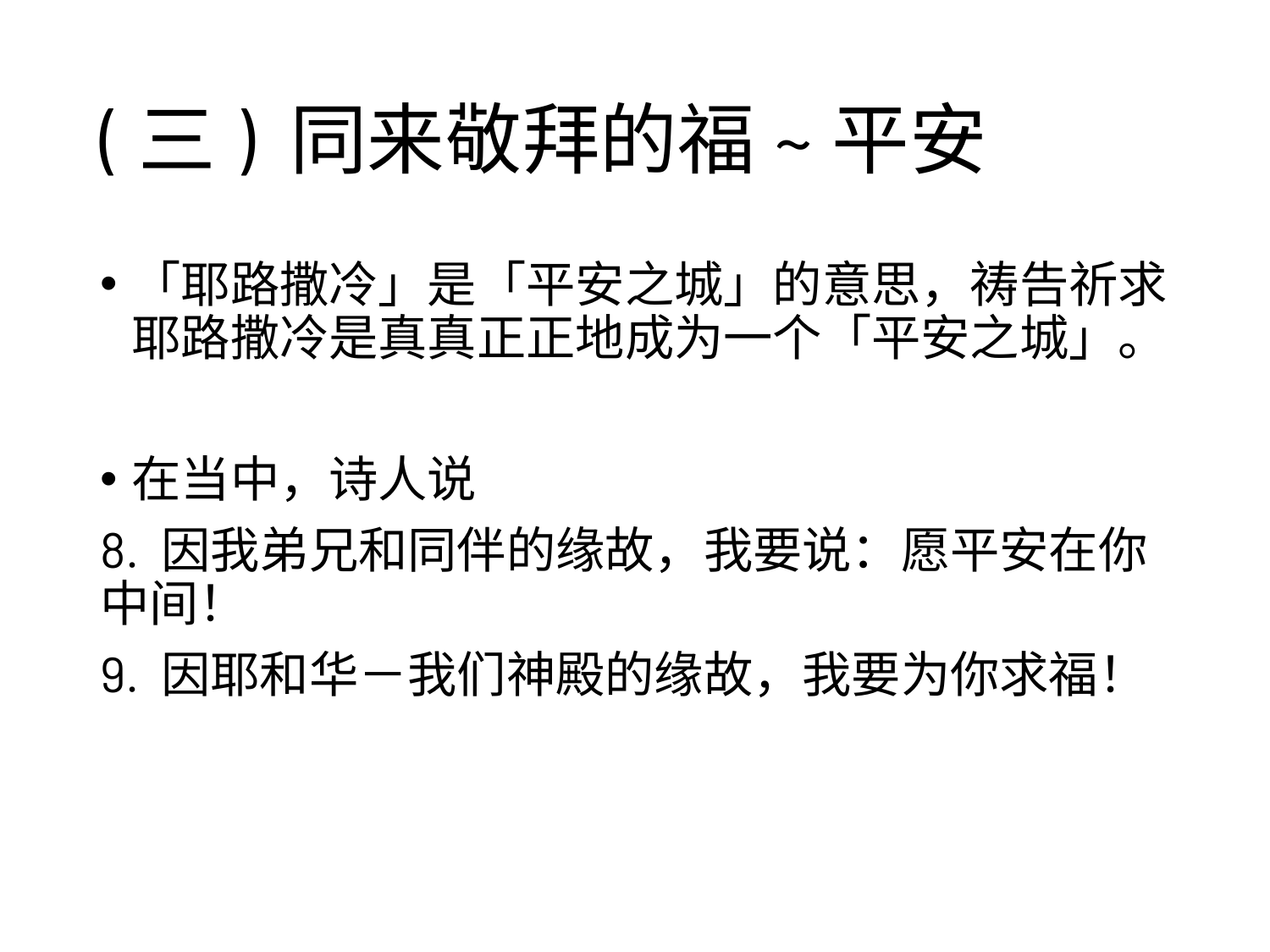

# (三) 同来敬拜的福~平安
「耶路撒冷」是「平安之城」的意思，祷告祈求耶路撒冷是真真正正地成为一个「平安之城」。

在当中，诗人说
8. 因我弟兄和同伴的缘故，我要说：愿平安在你中间！
9. 因耶和华－我们神殿的缘故，我要为你求福！